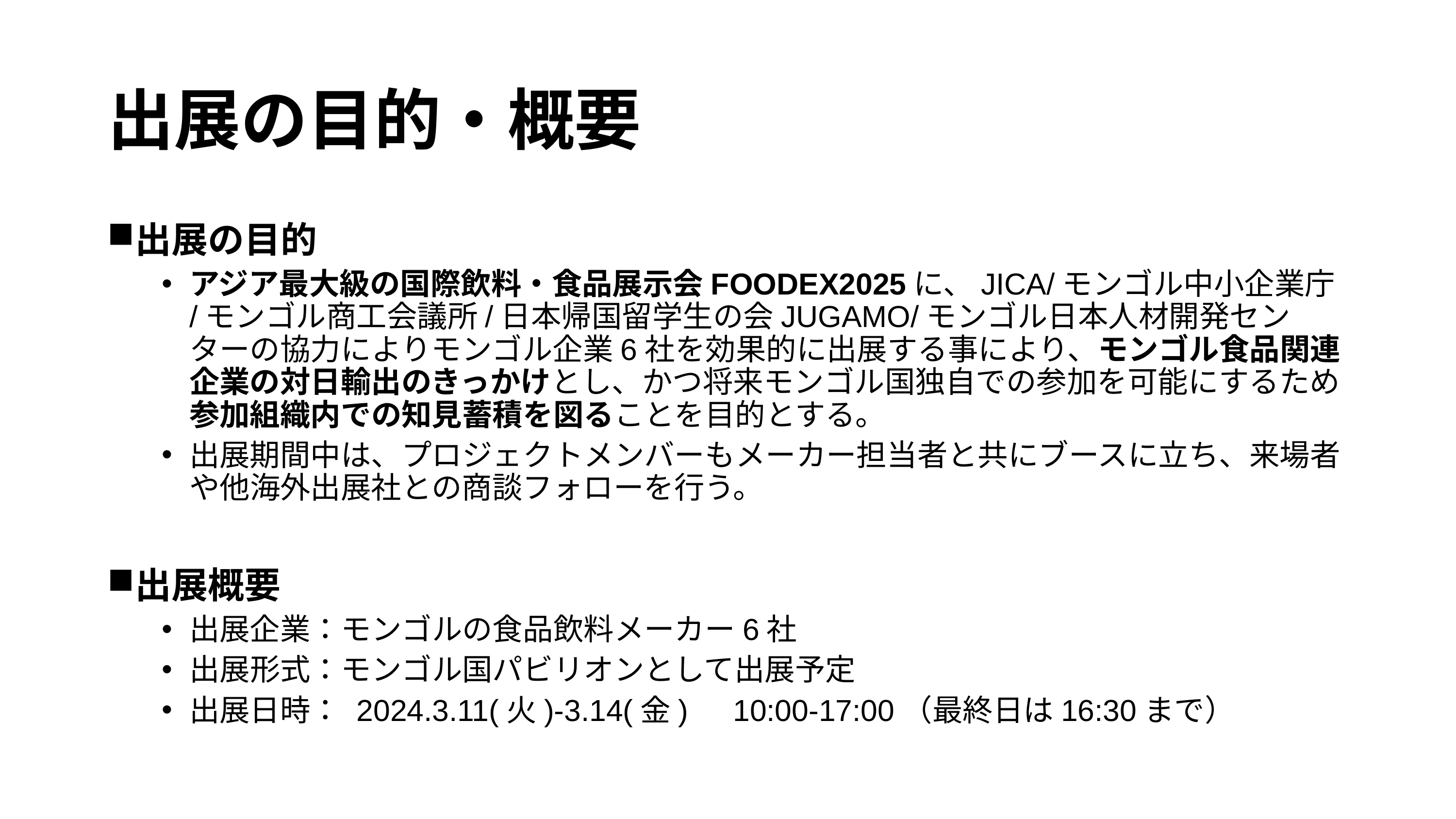

# 出展の目的・概要
出展の目的
アジア最大級の国際飲料・食品展示会FOODEX2025に、JICA/モンゴル中小企業庁/モンゴル商工会議所/日本帰国留学生の会JUGAMO/モンゴル日本人材開発センターの協力によりモンゴル企業6社を効果的に出展する事により、モンゴル食品関連企業の対日輸出のきっかけとし、かつ将来モンゴル国独自での参加を可能にするため参加組織内での知見蓄積を図ることを目的とする。
出展期間中は、プロジェクトメンバーもメーカー担当者と共にブースに立ち、来場者や他海外出展社との商談フォローを行う。

出展概要
出展企業：モンゴルの食品飲料メーカー6社
出展形式：モンゴル国パビリオンとして出展予定
出展日時： 2024.3.11(火)-3.14(金)　10:00-17:00（最終日は16:30まで）